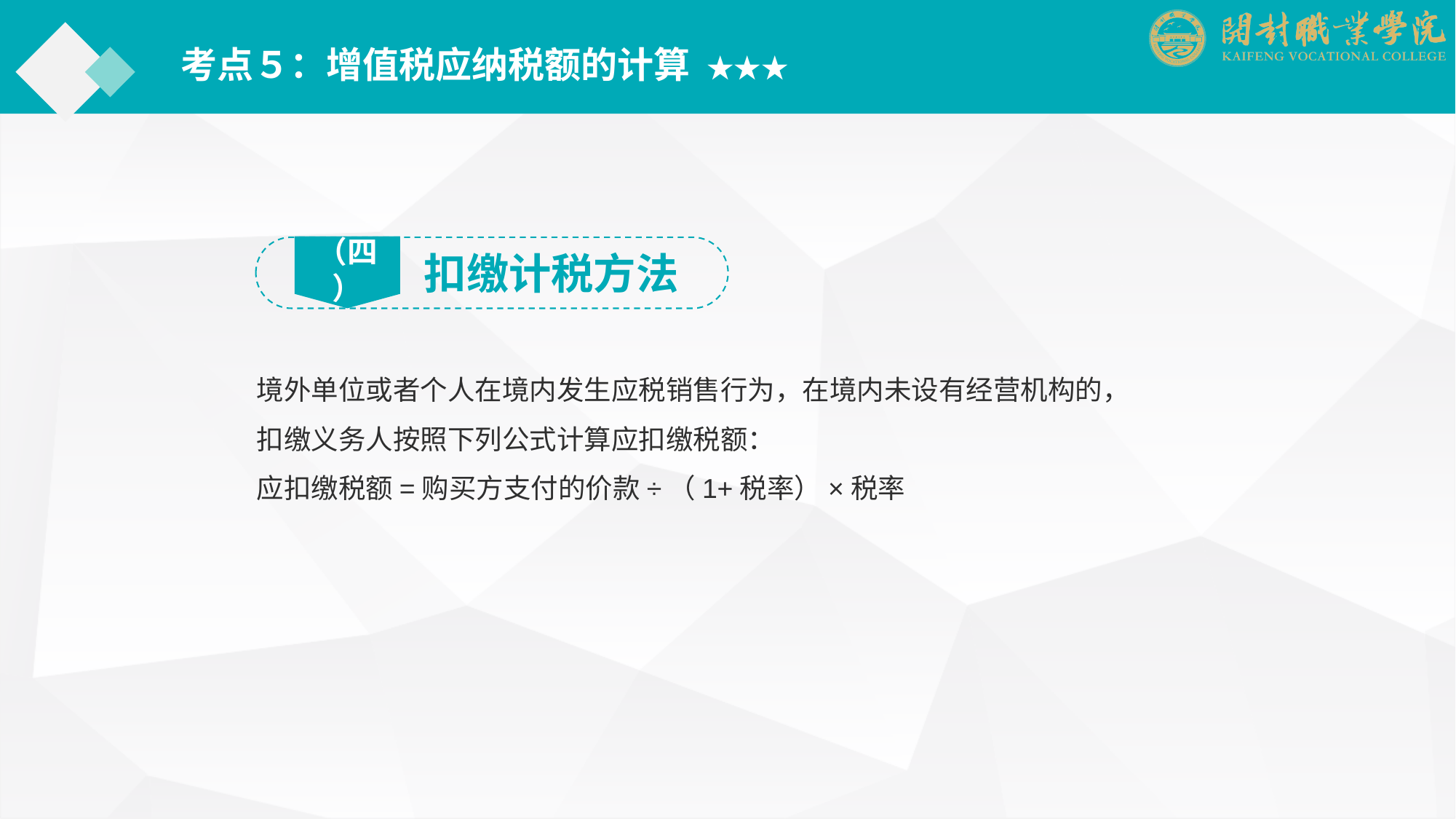

考点５：增值税应纳税额的计算  ★★★
（四）

扣缴计税方法
境外单位或者个人在境内发生应税销售行为，在境内未设有经营机构的，
扣缴义务人按照下列公式计算应扣缴税额：
应扣缴税额=购买方支付的价款÷（1+税率）×税率